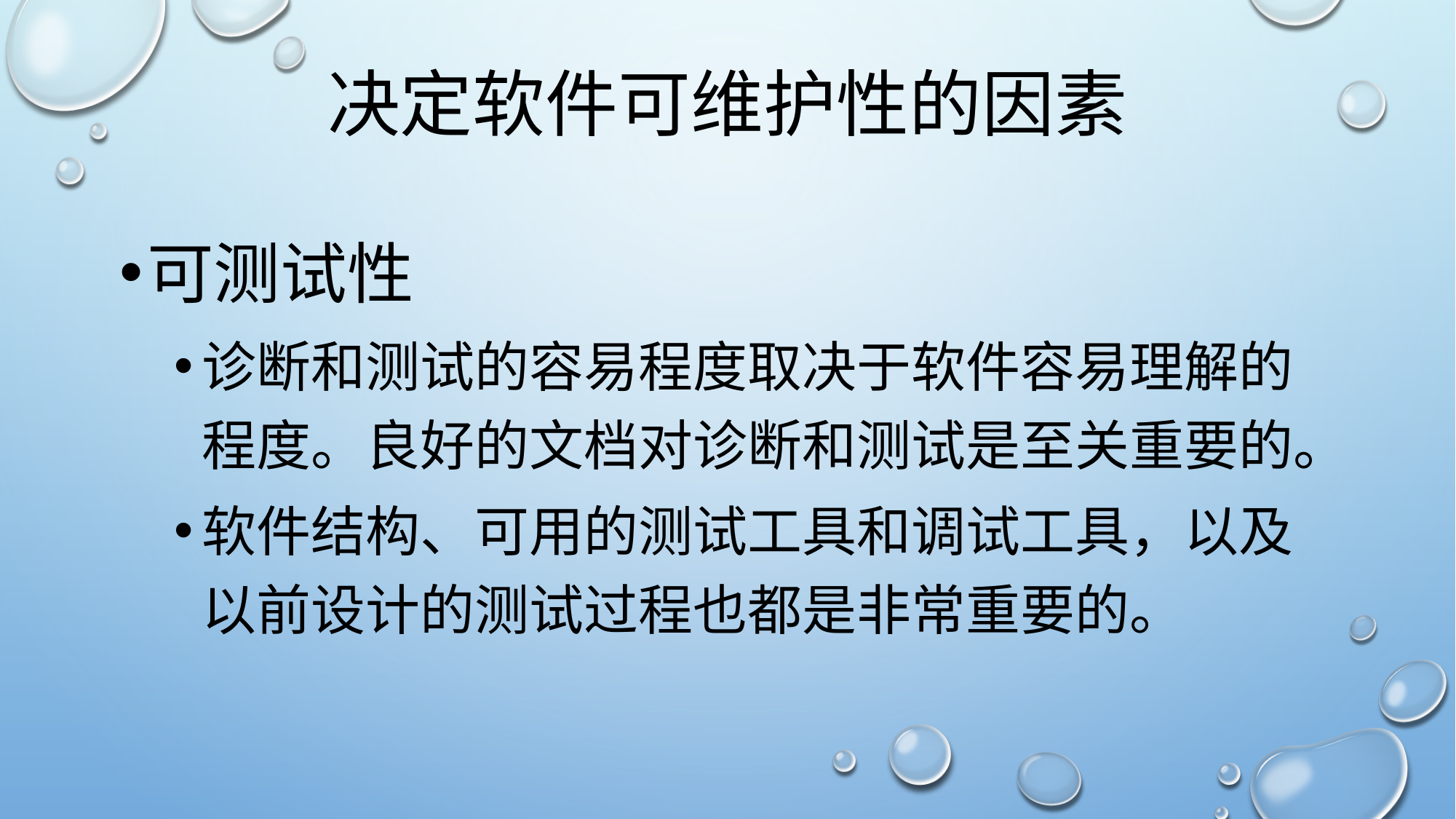

# 决定软件可维护性的因素
可测试性
诊断和测试的容易程度取决于软件容易理解的程度。良好的文档对诊断和测试是至关重要的。
软件结构、可用的测试工具和调试工具，以及以前设计的测试过程也都是非常重要的。